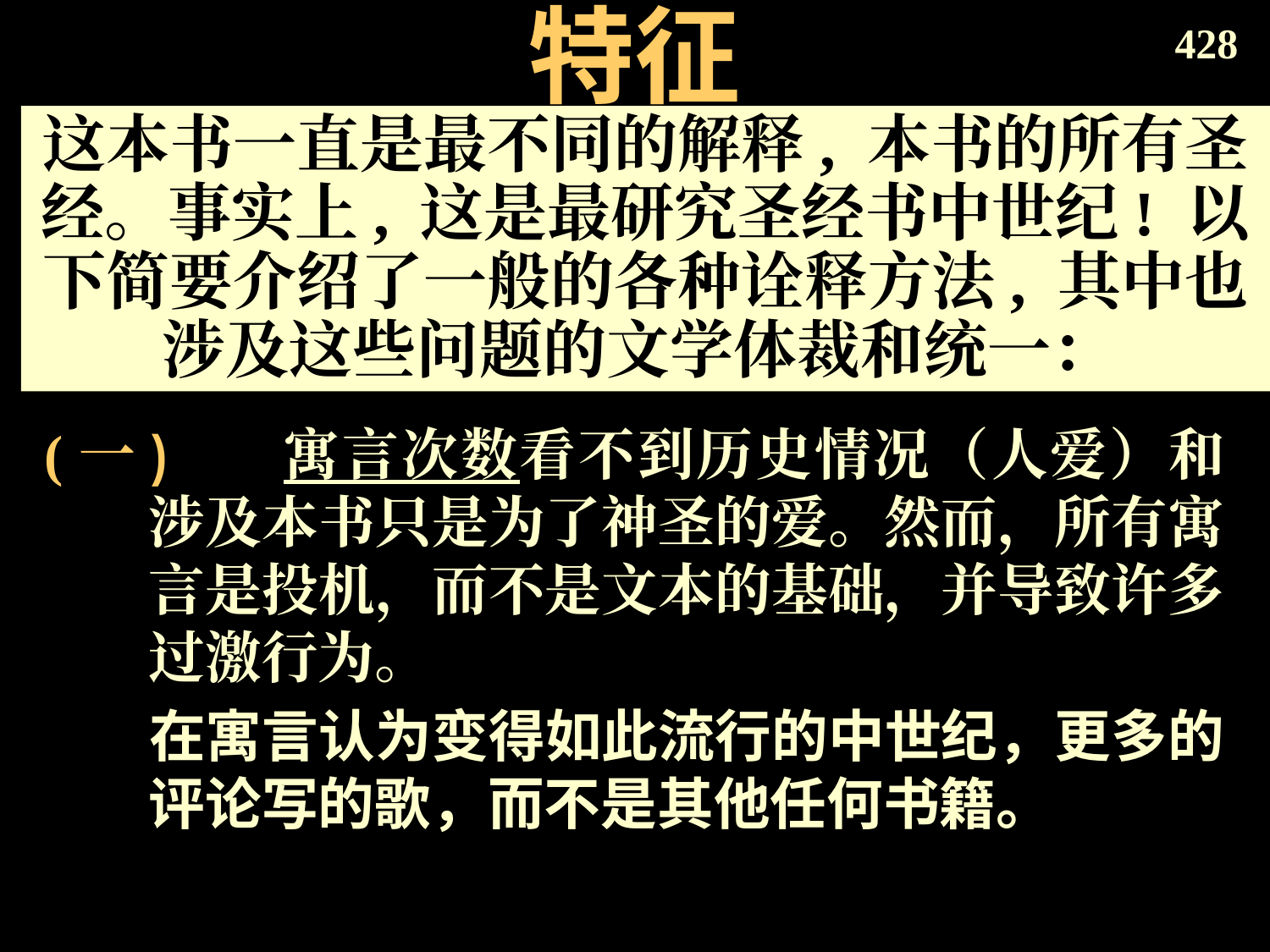

# 特征
428
这本书一直是最不同的解释, 本书的所有圣经。事实上, 这是最研究圣经书中世纪! 以下简要介绍了一般的各种诠释方法, 其中也涉及这些问题的文学体裁和统一：
(一)	寓言次数看不到历史情况（人爱）和涉及本书只是为了神圣的爱。然而，所有寓言是投机，而不是文本的基础，并导致许多过激行为。
	在寓言认为变得如此流行的中世纪，更多的评论写的歌，而不是其他任何书籍。